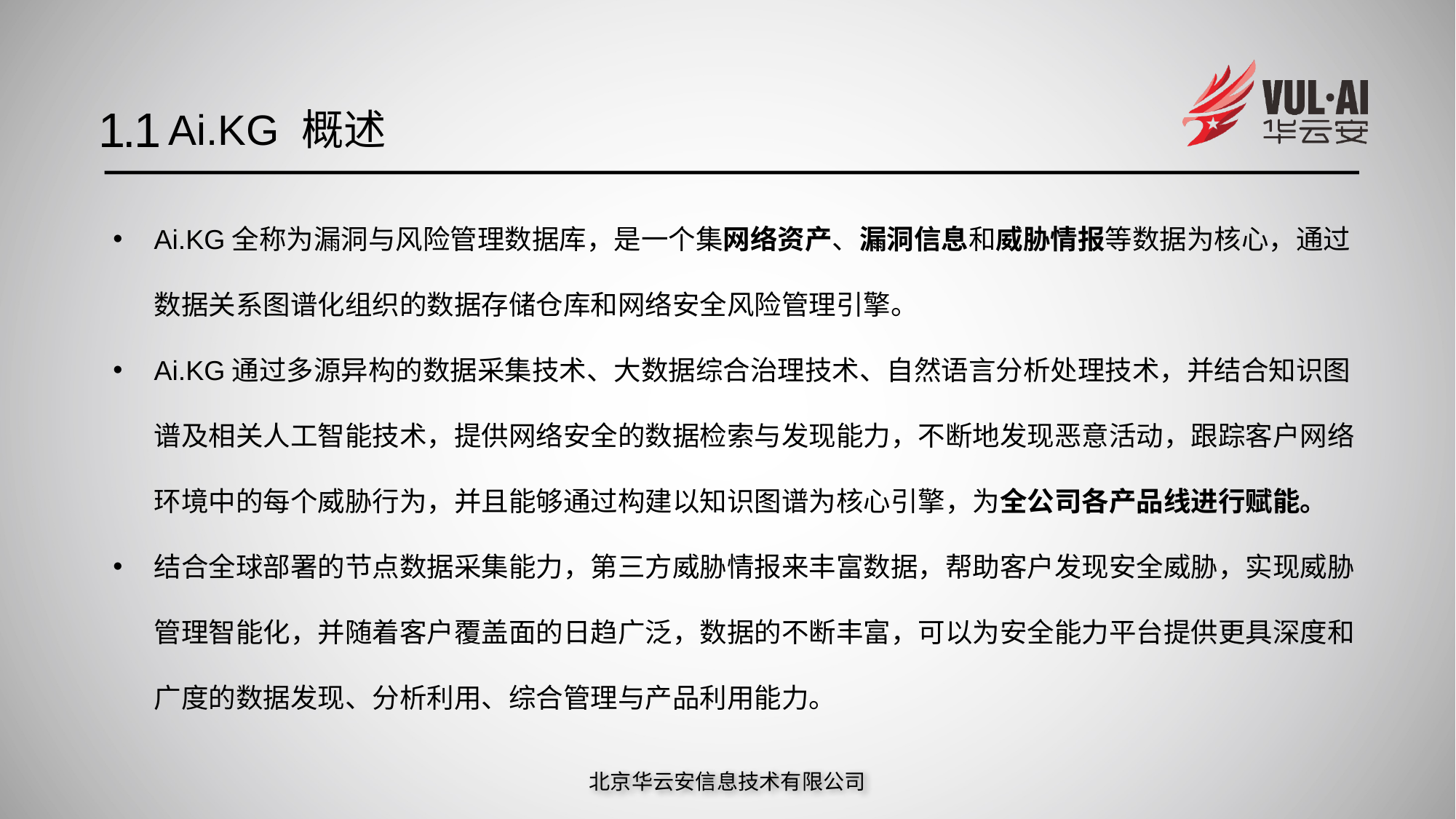

1.1
Ai.KG 概述
Ai.KG全称为漏洞与风险管理数据库，是一个集网络资产、漏洞信息和威胁情报等数据为核心，通过数据关系图谱化组织的数据存储仓库和网络安全风险管理引擎。
Ai.KG通过多源异构的数据采集技术、大数据综合治理技术、自然语言分析处理技术，并结合知识图谱及相关人工智能技术，提供网络安全的数据检索与发现能力，不断地发现恶意活动，跟踪客户网络环境中的每个威胁行为，并且能够通过构建以知识图谱为核心引擎，为全公司各产品线进行赋能。
结合全球部署的节点数据采集能力，第三方威胁情报来丰富数据，帮助客户发现安全威胁，实现威胁管理智能化，并随着客户覆盖面的日趋广泛，数据的不断丰富，可以为安全能力平台提供更具深度和广度的数据发现、分析利用、综合管理与产品利用能力。

北京华云安信息技术有限公司
3